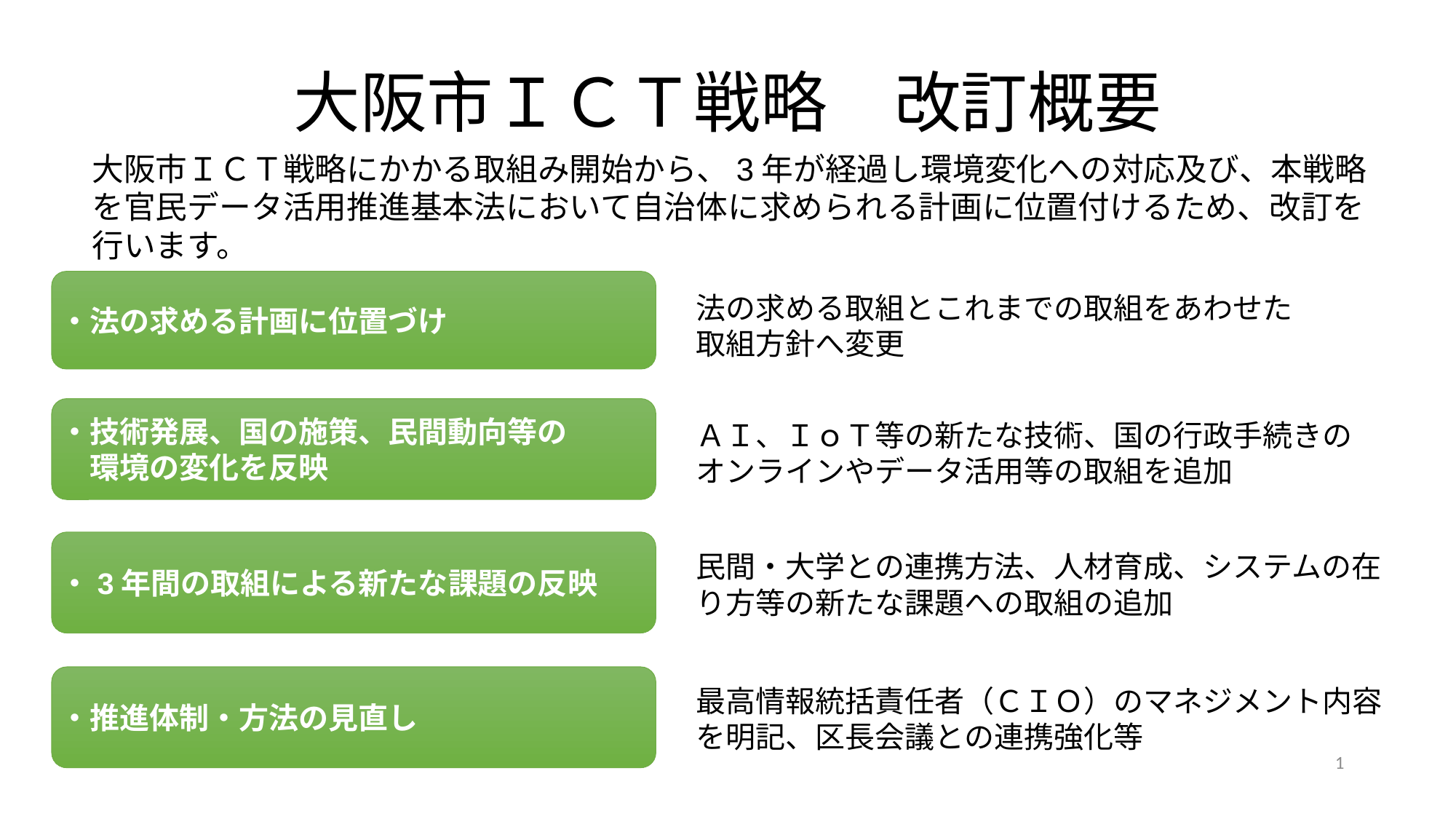

# 大阪市ＩＣＴ戦略　改訂概要
大阪市ＩＣＴ戦略にかかる取組み開始から、3年が経過し環境変化への対応及び、本戦略を官民データ活用推進基本法において自治体に求められる計画に位置付けるため、改訂を行います。
・法の求める計画に位置づけ
法の求める取組とこれまでの取組をあわせた
取組方針へ変更
・技術発展、国の施策、民間動向等の
　環境の変化を反映
ＡＩ、ＩｏＴ等の新たな技術、国の行政手続きのオンラインやデータ活用等の取組を追加
・3年間の取組による新たな課題の反映
民間・大学との連携方法、人材育成、システムの在り方等の新たな課題への取組の追加
・推進体制・方法の見直し
最高情報統括責任者（ＣＩＯ）のマネジメント内容を明記、区長会議との連携強化等
1